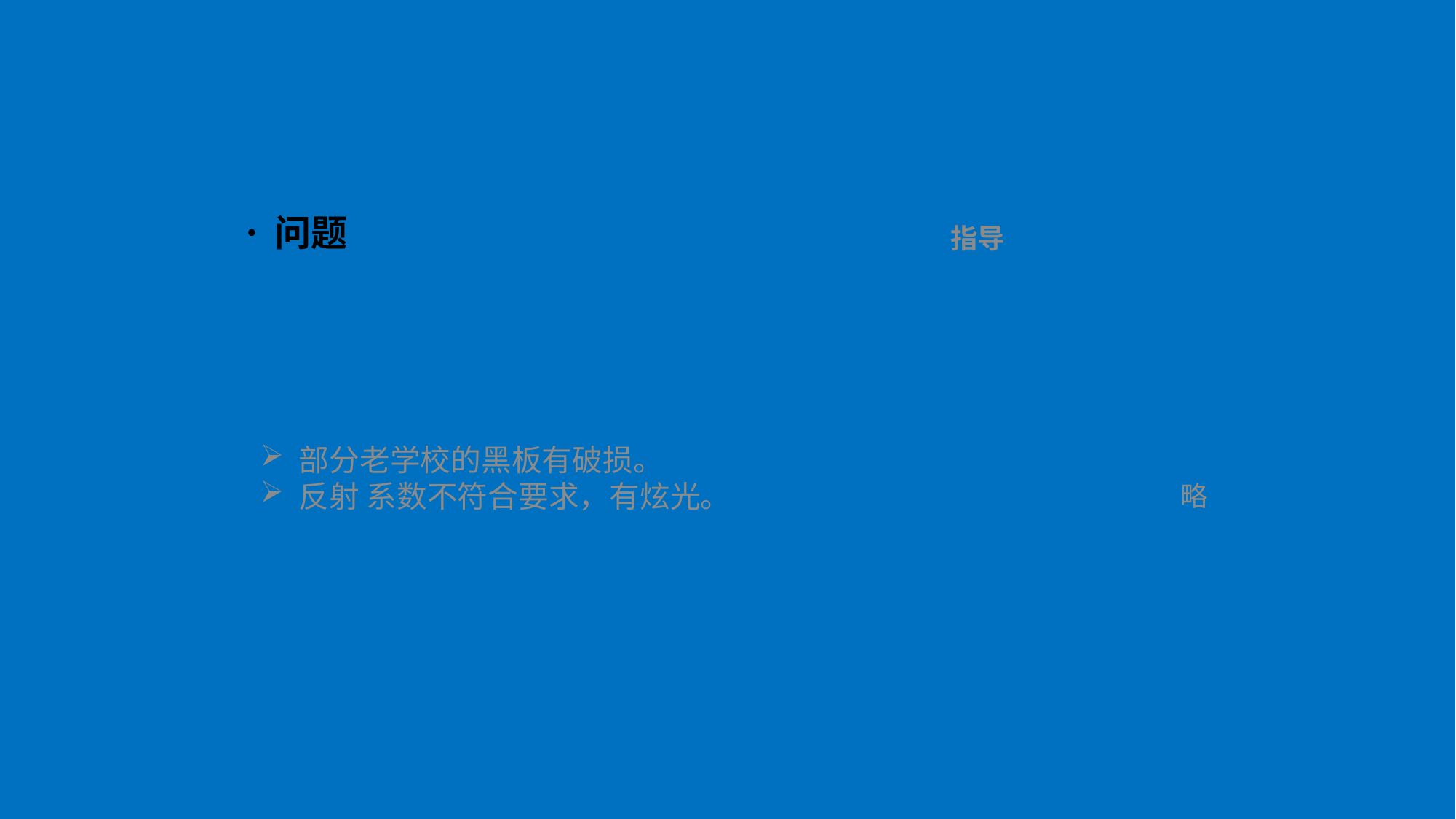

#
问题
指导
部分老学校的黑板有破损。
反射 系数不符合要求，有炫光。

略